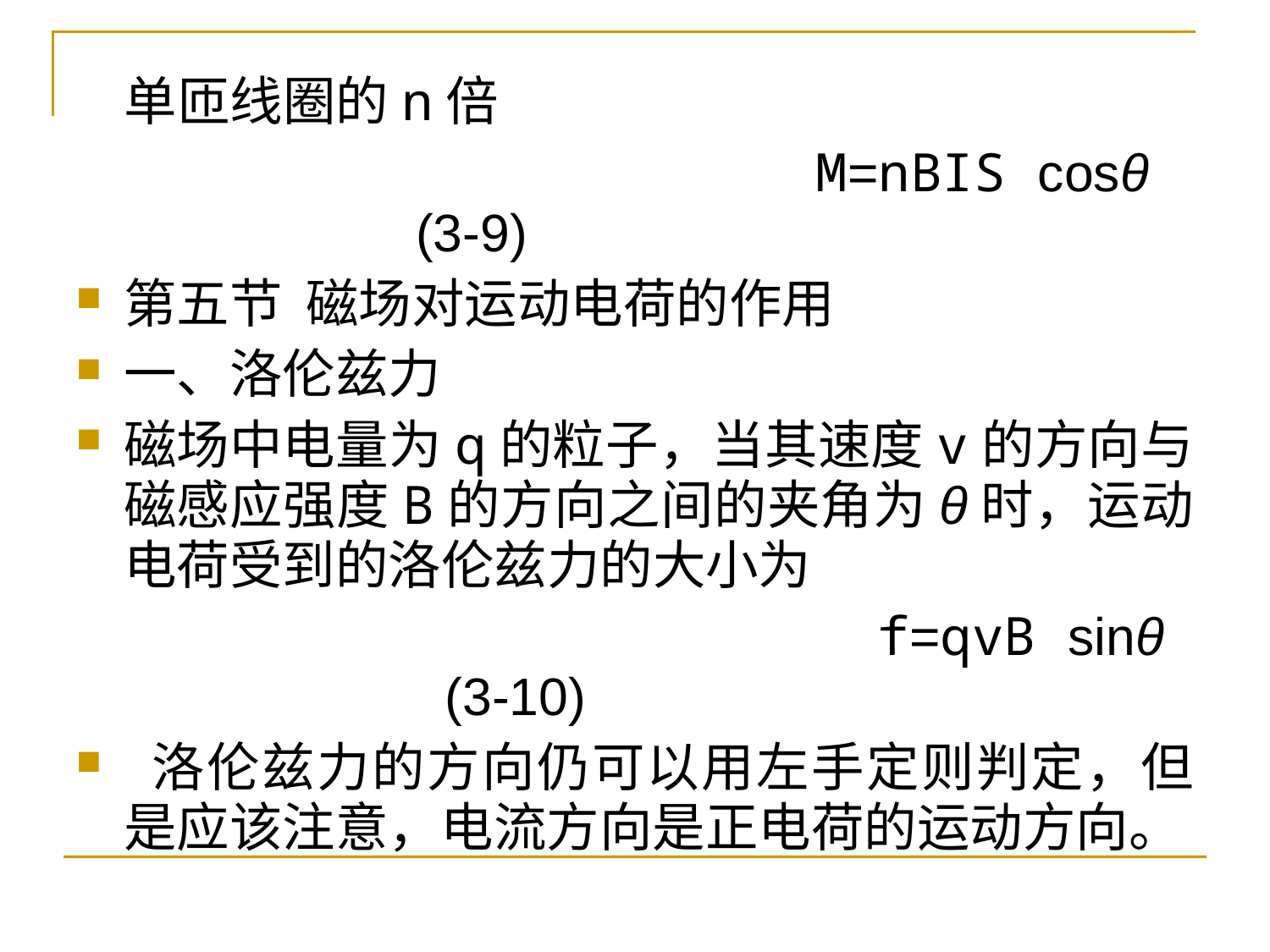

单匝线圈的n倍
                       M=nBIS cosθ                        (3-9)
第五节  磁场对运动电荷的作用
一、洛伦兹力
磁场中电量为q的粒子，当其速度v的方向与磁感应强度B的方向之间的夹角为θ时，运动电荷受到的洛伦兹力的大小为
                         f=qvB sinθ                         (3-10)
 洛伦兹力的方向仍可以用左手定则判定，但是应该注意，电流方向是正电荷的运动方向。